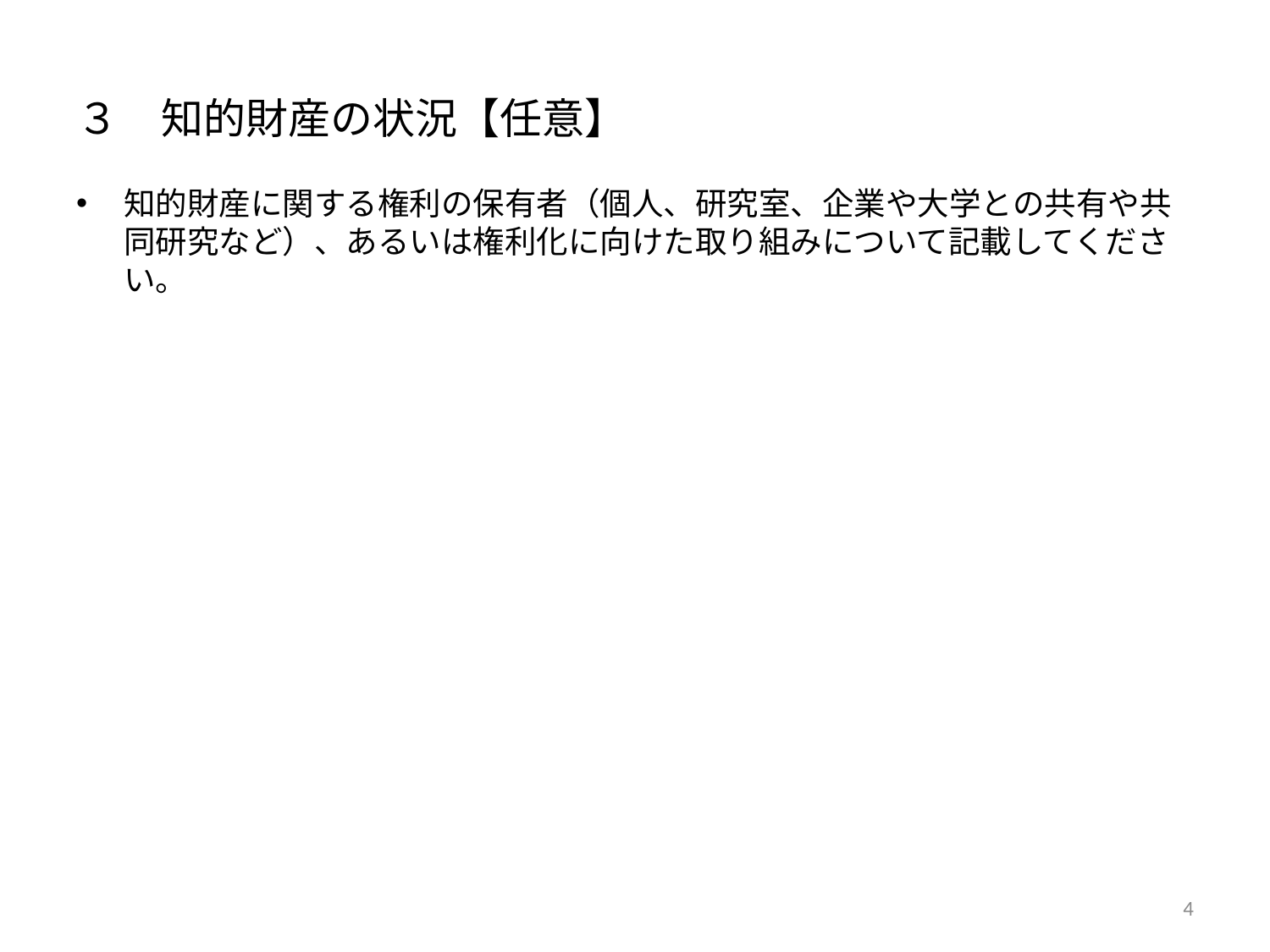

# ３　知的財産の状況【任意】
知的財産に関する権利の保有者（個人、研究室、企業や大学との共有や共同研究など）、あるいは権利化に向けた取り組みについて記載してください。

4